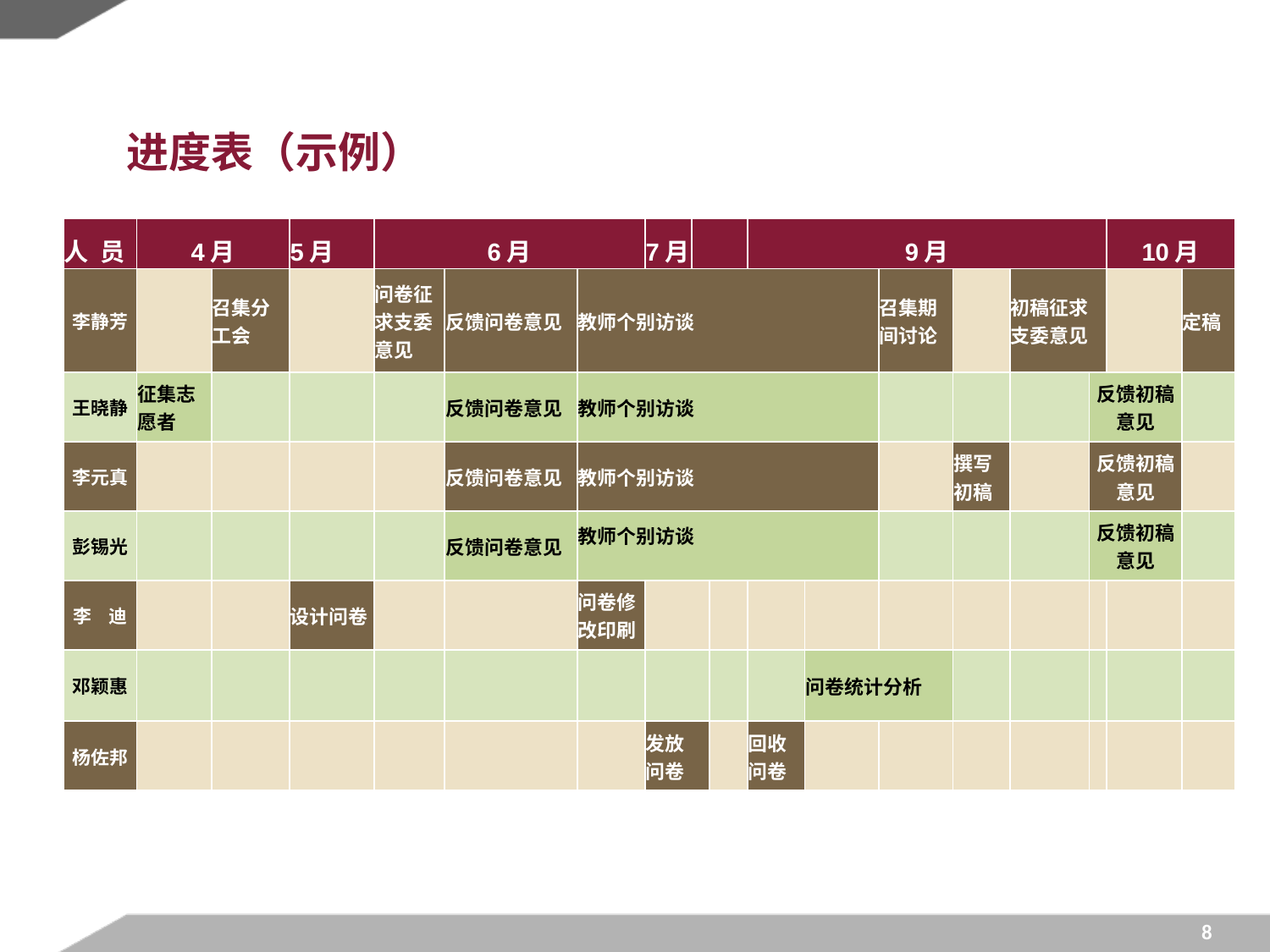

# 进度表（示例）
| 人 员 | 4月 |  | 5月 | 6月 |  |  | 7月 |  |  | 9月 |  |  |  |  |  | 10月 |  |
| --- | --- | --- | --- | --- | --- | --- | --- | --- | --- | --- | --- | --- | --- | --- | --- | --- | --- |
| 李静芳 |  | 召集分工会 |  | 问卷征求支委意见 | 反馈问卷意见 | 教师个别访谈 |  |  |  |  |  | 召集期间讨论 |  | 初稿征求支委意见 |  |  | 定稿 |
| 王晓静 | 征集志愿者 |  |  |  | 反馈问卷意见 | 教师个别访谈 |  |  |  |  |  |  |  |  | 反馈初稿意见 |  |  |
| 李元真 |  |  |  |  | 反馈问卷意见 | 教师个别访谈 |  |  |  |  |  |  | 撰写初稿 |  | 反馈初稿意见 |  |  |
| 彭锡光 |  |  |  |  | 反馈问卷意见 | 教师个别访谈 |  |  |  |  |  |  |  |  | 反馈初稿意见 |  |  |
| 李 迪 |  |  | 设计问卷 |  |  | 问卷修改印刷 |  |  |  |  |  |  |  |  |  |  |  |
| 邓颖惠 |  |  |  |  |  |  |  |  |  |  | 问卷统计分析 |  |  |  |  |  |  |
| 杨佐邦 |  |  |  |  |  |  | 发放 问卷 |  |  | 回收问卷 |  |  |  |  |  |  |  |
8